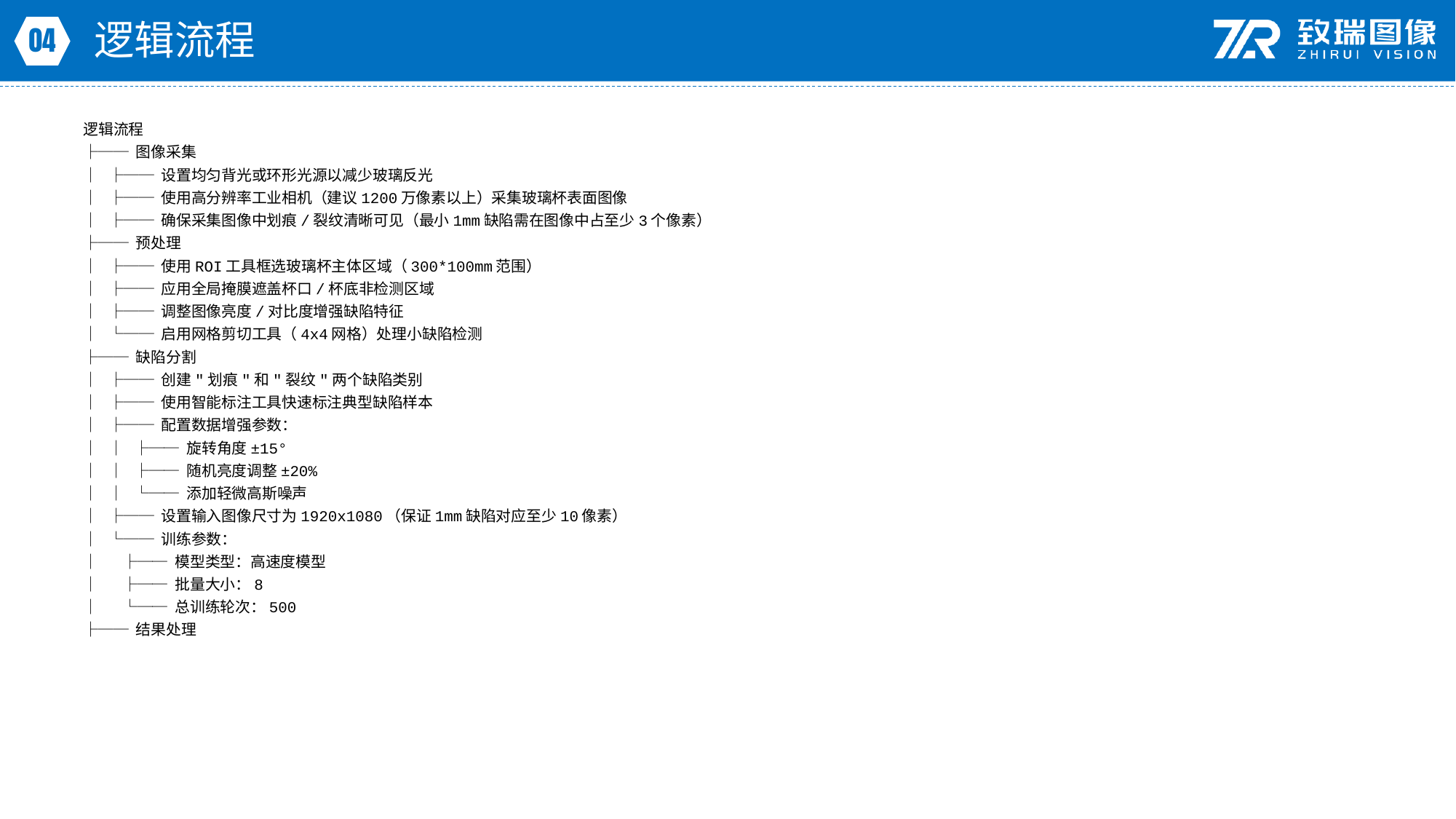

逻辑流程
04

逻辑流程
├── 图像采集
│   ├── 设置均匀背光或环形光源以减少玻璃反光
│   ├── 使用高分辨率工业相机（建议1200万像素以上）采集玻璃杯表面图像
│   ├── 确保采集图像中划痕/裂纹清晰可见（最小1mm缺陷需在图像中占至少3个像素）
├── 预处理
│   ├── 使用ROI工具框选玻璃杯主体区域（300*100mm范围）
│   ├── 应用全局掩膜遮盖杯口/杯底非检测区域
│   ├── 调整图像亮度/对比度增强缺陷特征
│   └── 启用网格剪切工具（4x4网格）处理小缺陷检测
├── 缺陷分割
│   ├── 创建"划痕"和"裂纹"两个缺陷类别
│   ├── 使用智能标注工具快速标注典型缺陷样本
│   ├── 配置数据增强参数：
│   │   ├── 旋转角度±15°
│   │   ├── 随机亮度调整±20%
│   │   └── 添加轻微高斯噪声
│   ├── 设置输入图像尺寸为1920x1080（保证1mm缺陷对应至少10像素）
│   └── 训练参数：
│       ├── 模型类型：高速度模型
│       ├── 批量大小：8
│       └── 总训练轮次：500
├── 结果处理